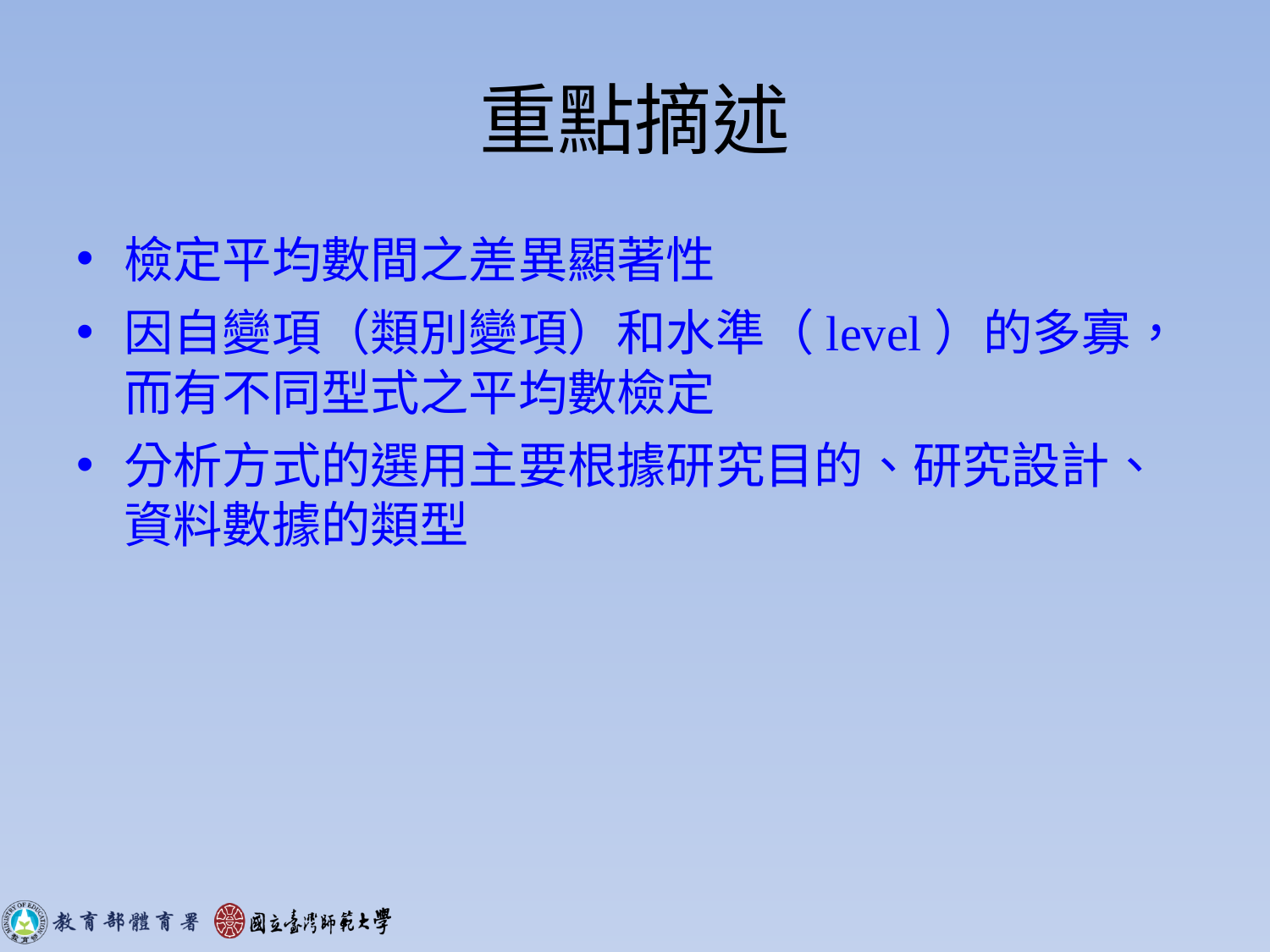

# 重點摘述
檢定平均數間之差異顯著性
因自變項（類別變項）和水準（level）的多寡，而有不同型式之平均數檢定
分析方式的選用主要根據研究目的、研究設計、資料數據的類型